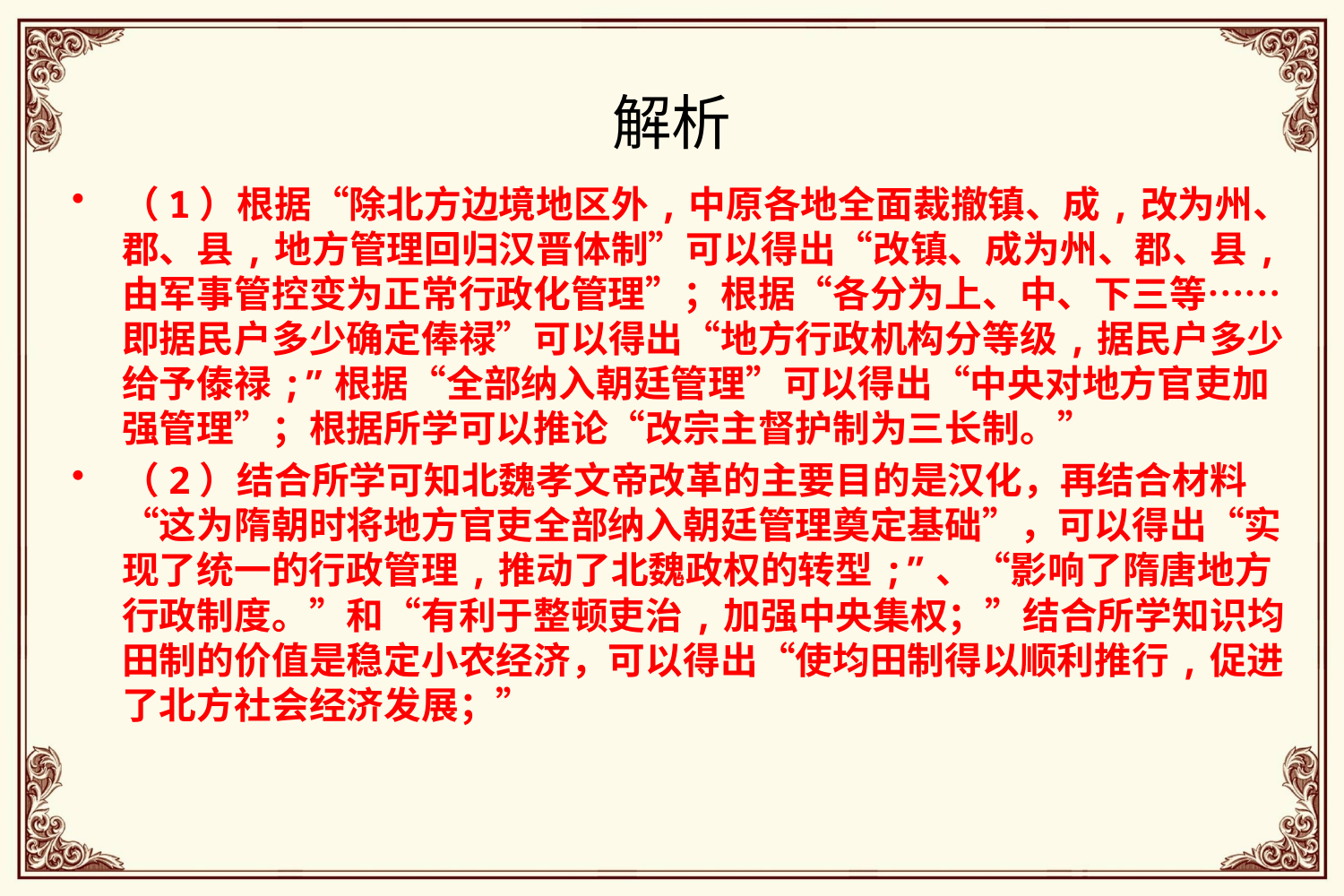

# 解析
（1）根据“除北方边境地区外,中原各地全面裁撤镇、成,改为州、郡、县,地方管理回归汉晋体制”可以得出“改镇、成为州、郡、县,由军事管控变为正常行政化管理”；根据“各分为上、中、下三等……即据民户多少确定俸禄”可以得出“地方行政机构分等级,据民户多少给予傣禄;”根据“全部纳入朝廷管理”可以得出“中央对地方官吏加强管理”；根据所学可以推论“改宗主督护制为三长制。”
（2）结合所学可知北魏孝文帝改革的主要目的是汉化，再结合材料“这为隋朝时将地方官吏全部纳入朝廷管理奠定基础”，可以得出“实现了统一的行政管理,推动了北魏政权的转型;”、“影响了隋唐地方行政制度。”和“有利于整顿吏治,加强中央集权；”结合所学知识均田制的价值是稳定小农经济，可以得出“使均田制得以顺利推行,促进了北方社会经济发展；”